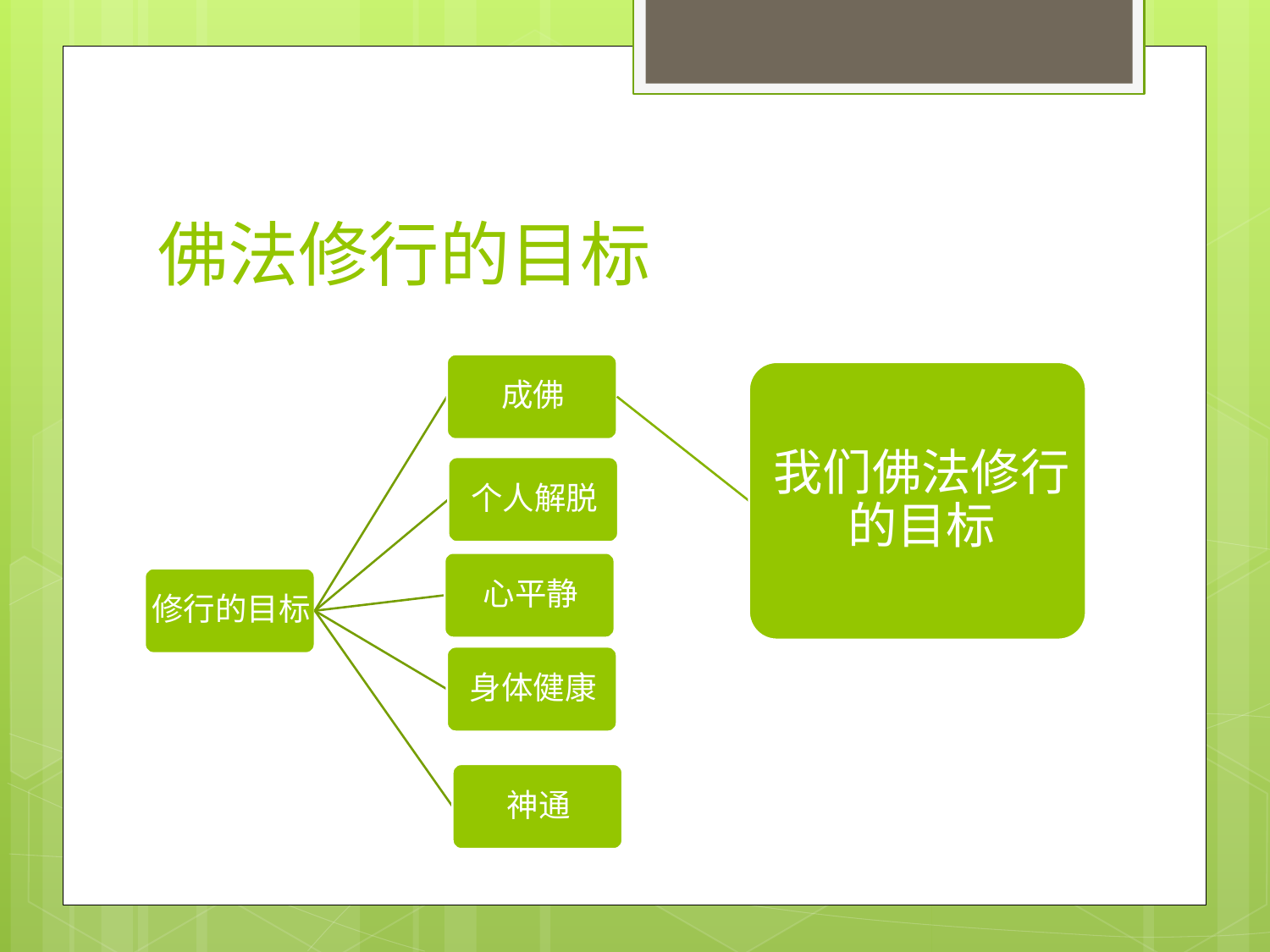

# 佛法修行的目标
修行的目标

成佛

我们佛法修行的目标

个人解脱

心平静

身体健康

神通